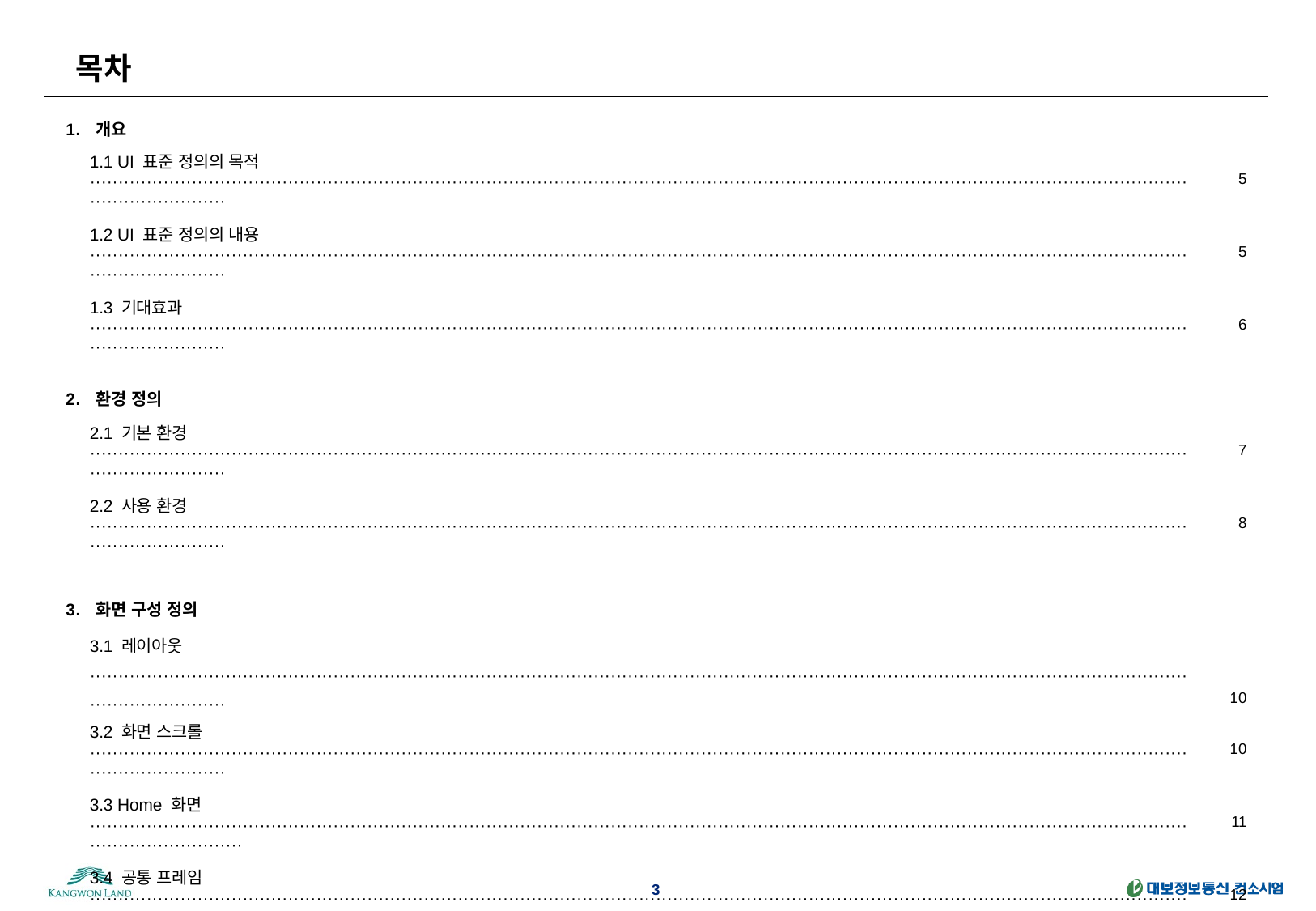

목차
| 개요 |  |
| --- | --- |
| 1.1 UI 표준 정의의 목적·························································································································································································································· | 5 |
| 1.2 UI 표준 정의의 내용·························································································································································································································· | 5 |
| 1.3 기대효과·························································································································································································································· | 6 |
| 환경 정의 |  |
| 2.1 기본 환경·························································································································································································································· | 7 |
| 2.2 사용 환경·························································································································································································································· | 8 |
| 화면 구성 정의 3.1 레이아웃 ·························································································································································································································· | 10 |
| 3.2 화면 스크롤·························································································································································································································· | 10 |
| 3.3 Home 화면····························································································································································································································· | 11 |
| 3.4 공통 프레임·································································································································································································································································· | 12 |
| 3.5 내비게이션···································································································································································································································································· | 14 |
| 3.6 Header ·········································································································································································································································································· | 18 |
| 업무 영역 화면 구성 4.1 업무영역 레이아웃 ·························································································································································································································· | 21 |
| 4.2 업무영역 공통 ·························································································································································································································· | 22 |
| 4.3 업무영역 구분 ·························································································································································································································· | 23 |
| 4.4 POP UP ································································································································································································································ | 30 |
| 4.5 메세지 ································································································································································································································ | 32 |
3